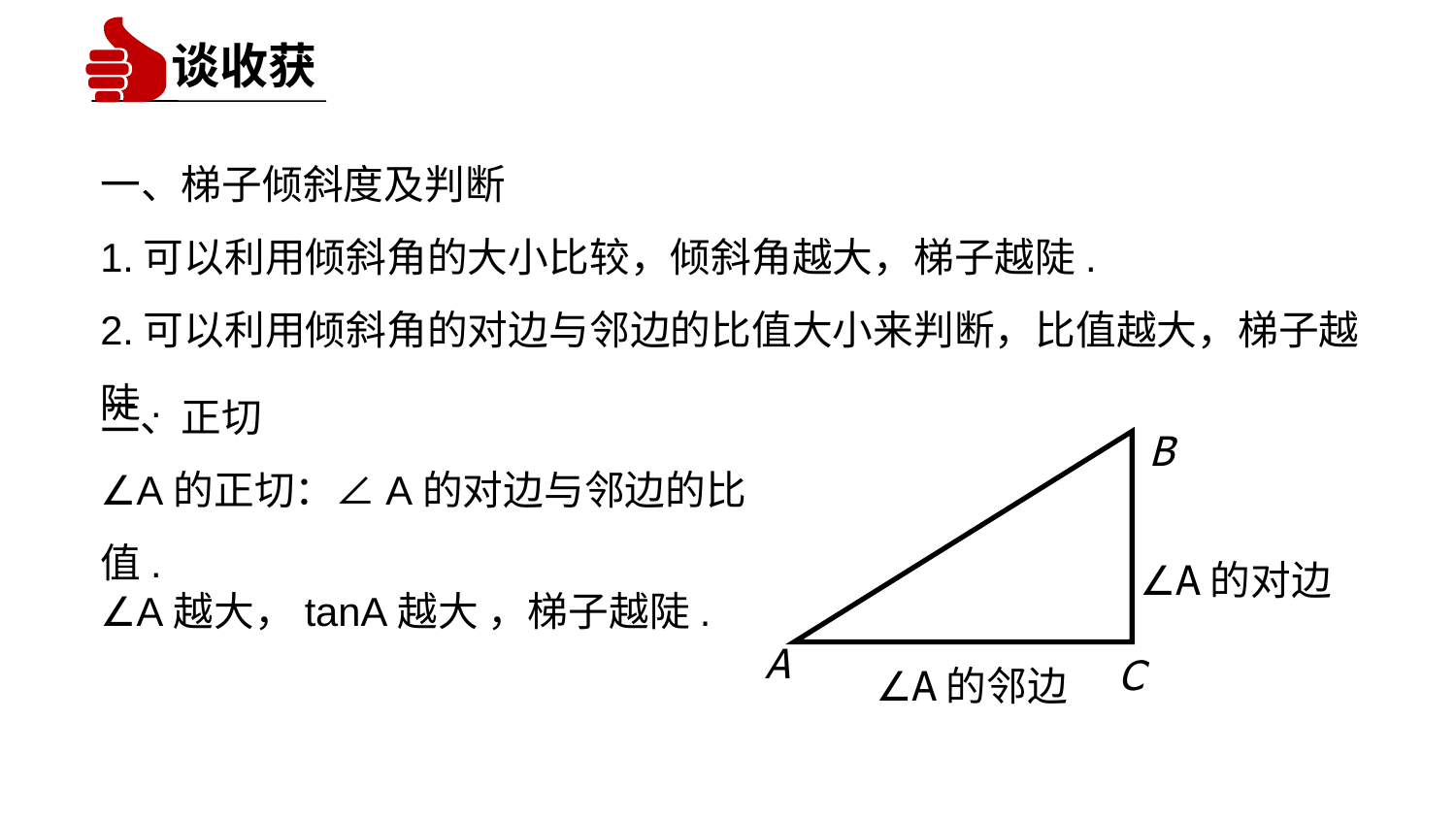

谈收获
一、梯子倾斜度及判断
1.可以利用倾斜角的大小比较，倾斜角越大，梯子越陡.
2.可以利用倾斜角的对边与邻边的比值大小来判断，比值越大，梯子越陡.
二、正切
∠A的正切：∠A的对边与邻边的比值.
∠A越大，tanA越大 ，梯子越陡.
B

∠A的对边
A
C
∠A的邻边